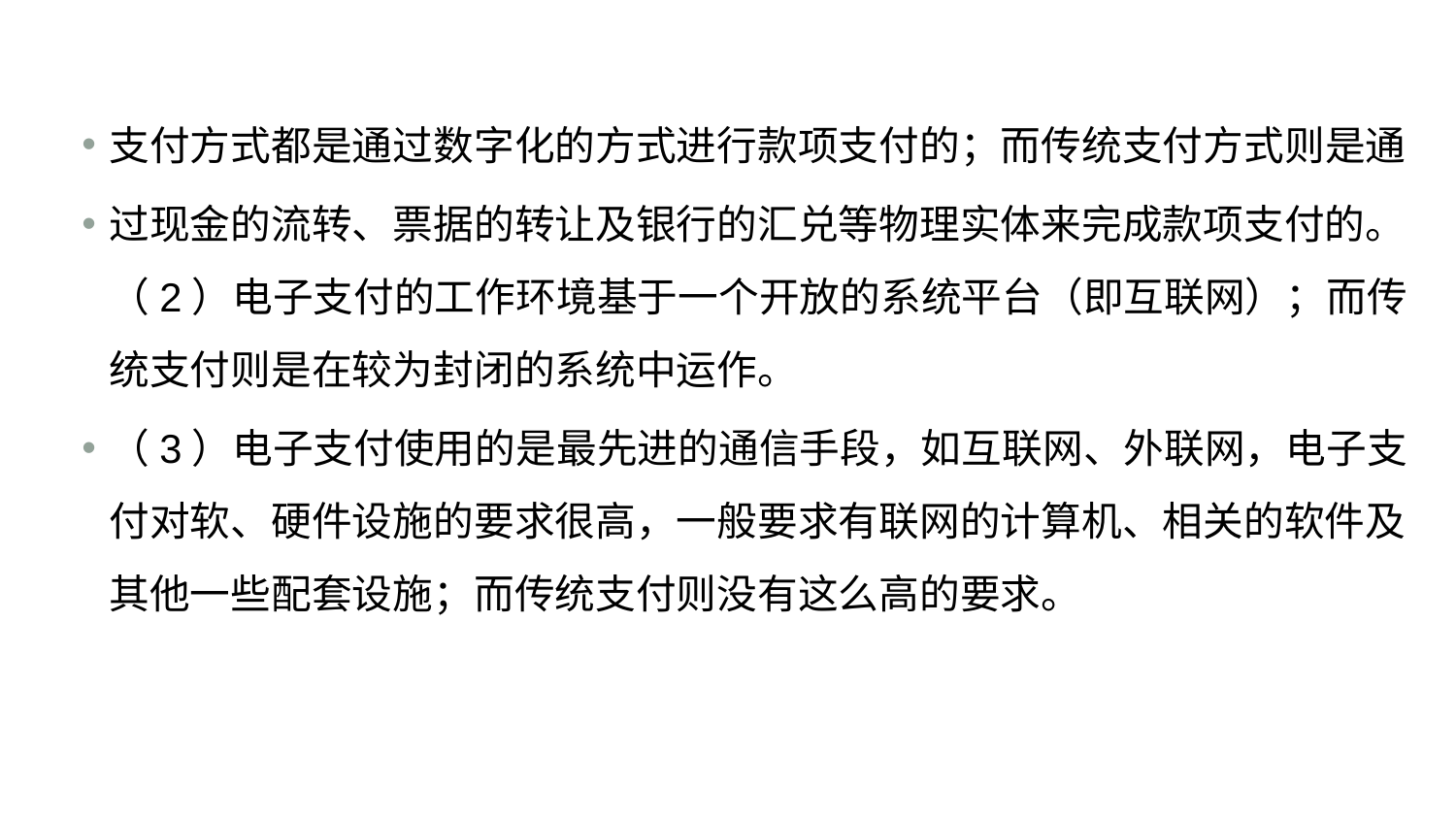

#
支付方式都是通过数字化的方式进行款项支付的；而传统支付方式则是通
过现金的流转、票据的转让及银行的汇兑等物理实体来完成款项支付的。（2）电子支付的工作环境基于一个开放的系统平台（即互联网）；而传统支付则是在较为封闭的系统中运作。
（3）电子支付使用的是最先进的通信手段，如互联网、外联网，电子支付对软、硬件设施的要求很高，一般要求有联网的计算机、相关的软件及其他一些配套设施；而传统支付则没有这么高的要求。